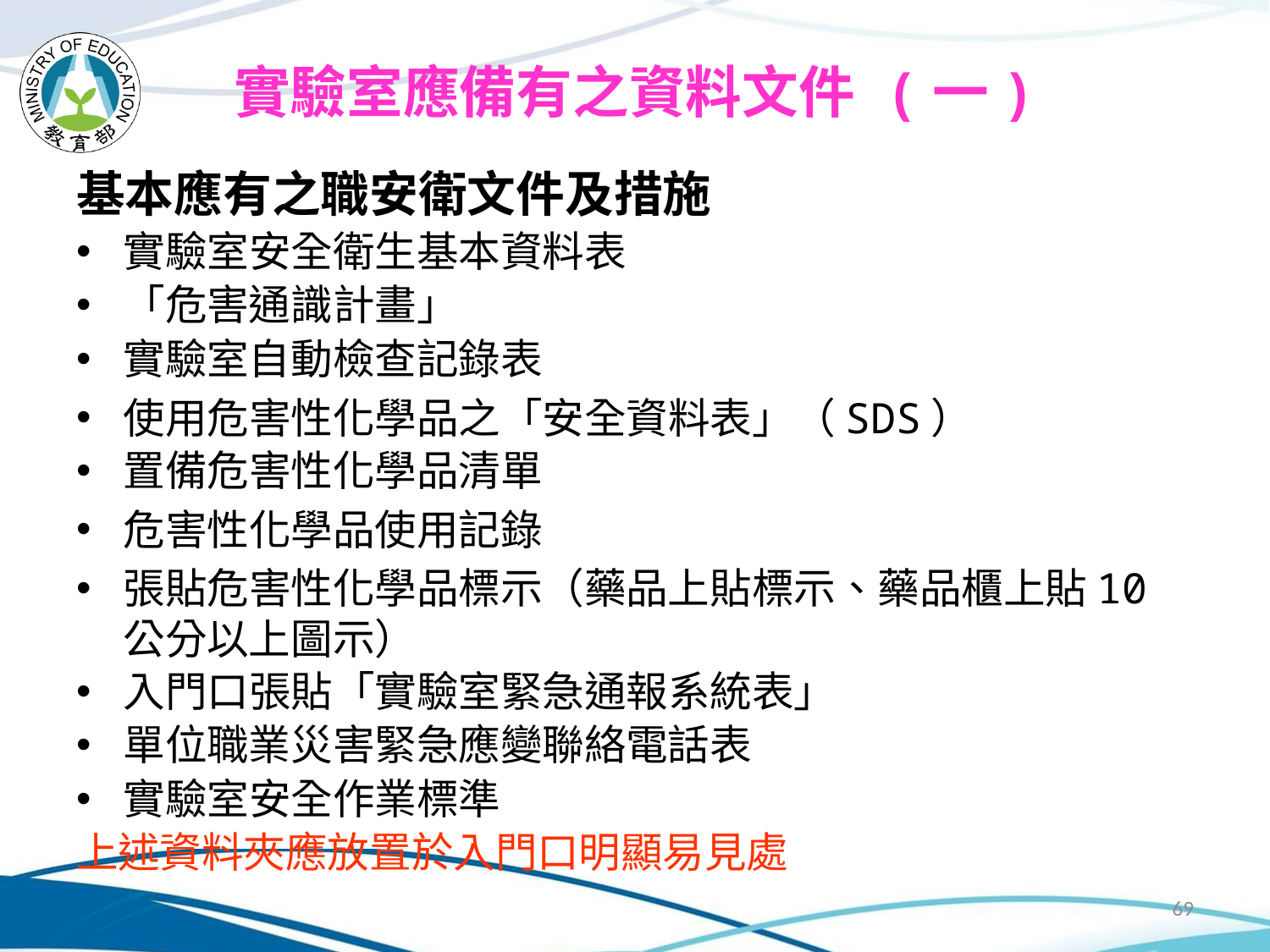

# 實驗室應備有之資料文件 (一)
基本應有之職安衛文件及措施
實驗室安全衛生基本資料表
「危害通識計畫」
實驗室自動檢查記錄表
使用危害性化學品之「安全資料表」（SDS）
置備危害性化學品清單
危害性化學品使用記錄
張貼危害性化學品標示（藥品上貼標示、藥品櫃上貼10公分以上圖示）
入門口張貼「實驗室緊急通報系統表」
單位職業災害緊急應變聯絡電話表
實驗室安全作業標準
上述資料夾應放置於入門口明顯易見處
69